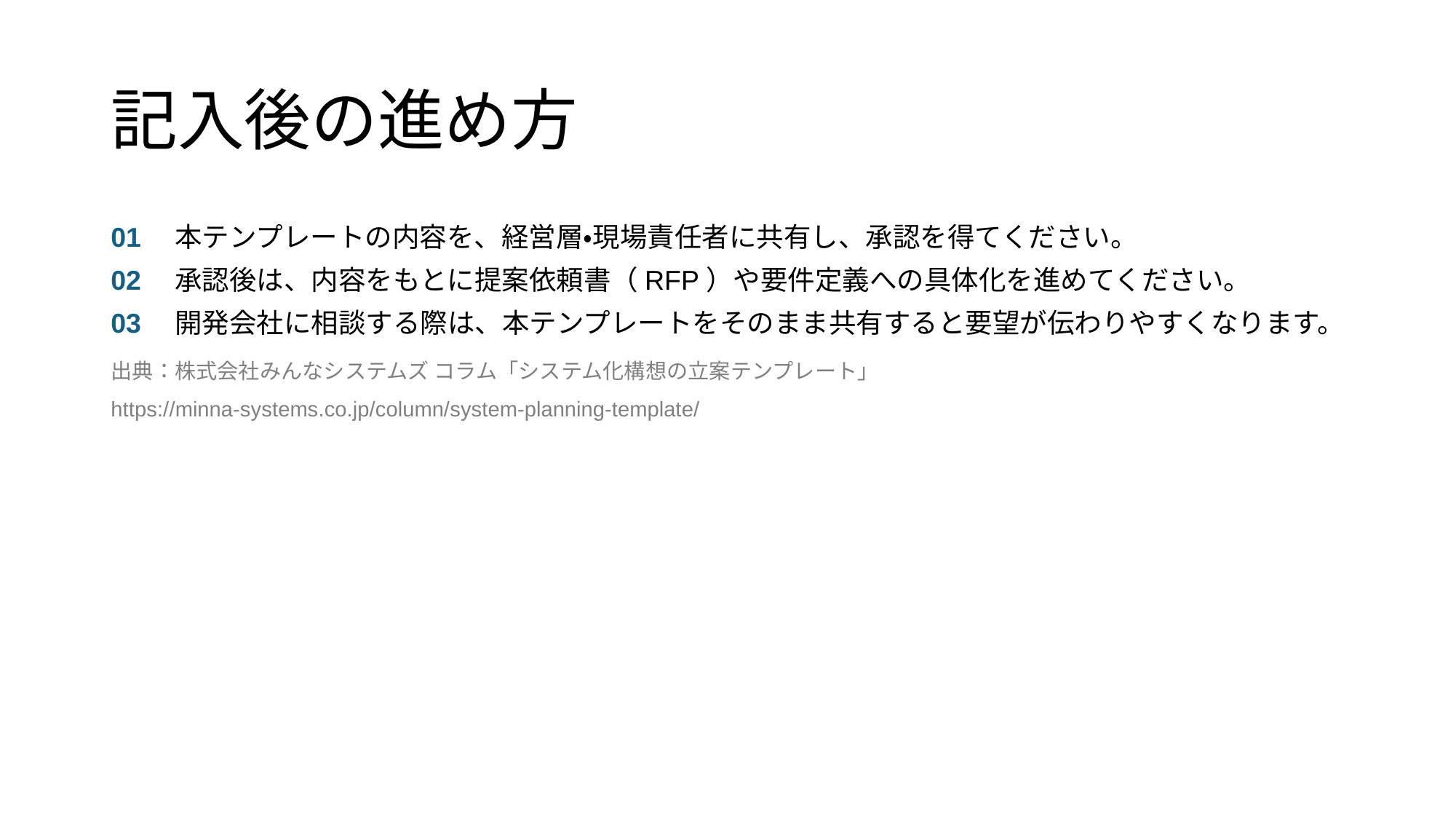

# 記入後の進め方
01　本テンプレートの内容を、経営層・現場責任者に共有し、承認を得てください。
02　承認後は、内容をもとに提案依頼書（RFP）や要件定義への具体化を進めてください。
03　開発会社に相談する際は、本テンプレートをそのまま共有すると要望が伝わりやすくなります。
出典：株式会社みんなシステムズ コラム「システム化構想の立案テンプレート」
https://minna-systems.co.jp/column/system-planning-template/